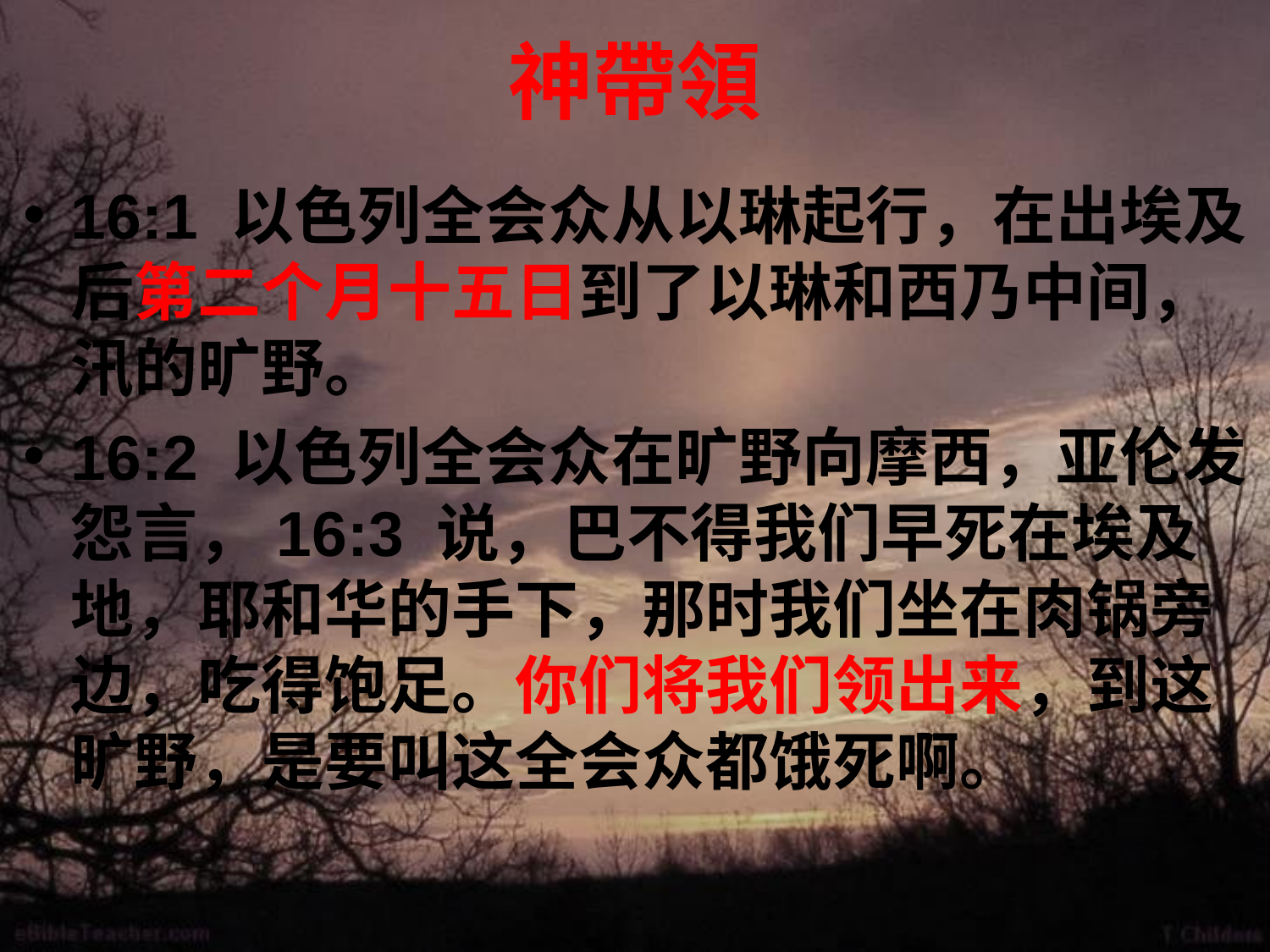

# 神帶領
16:1 以色列全会众从以琳起行，在出埃及后第二个月十五日到了以琳和西乃中间，汛的旷野。
16:2 以色列全会众在旷野向摩西，亚伦发怨言，16:3 说，巴不得我们早死在埃及地，耶和华的手下，那时我们坐在肉锅旁边，吃得饱足。你们将我们领出来，到这旷野，是要叫这全会众都饿死啊。